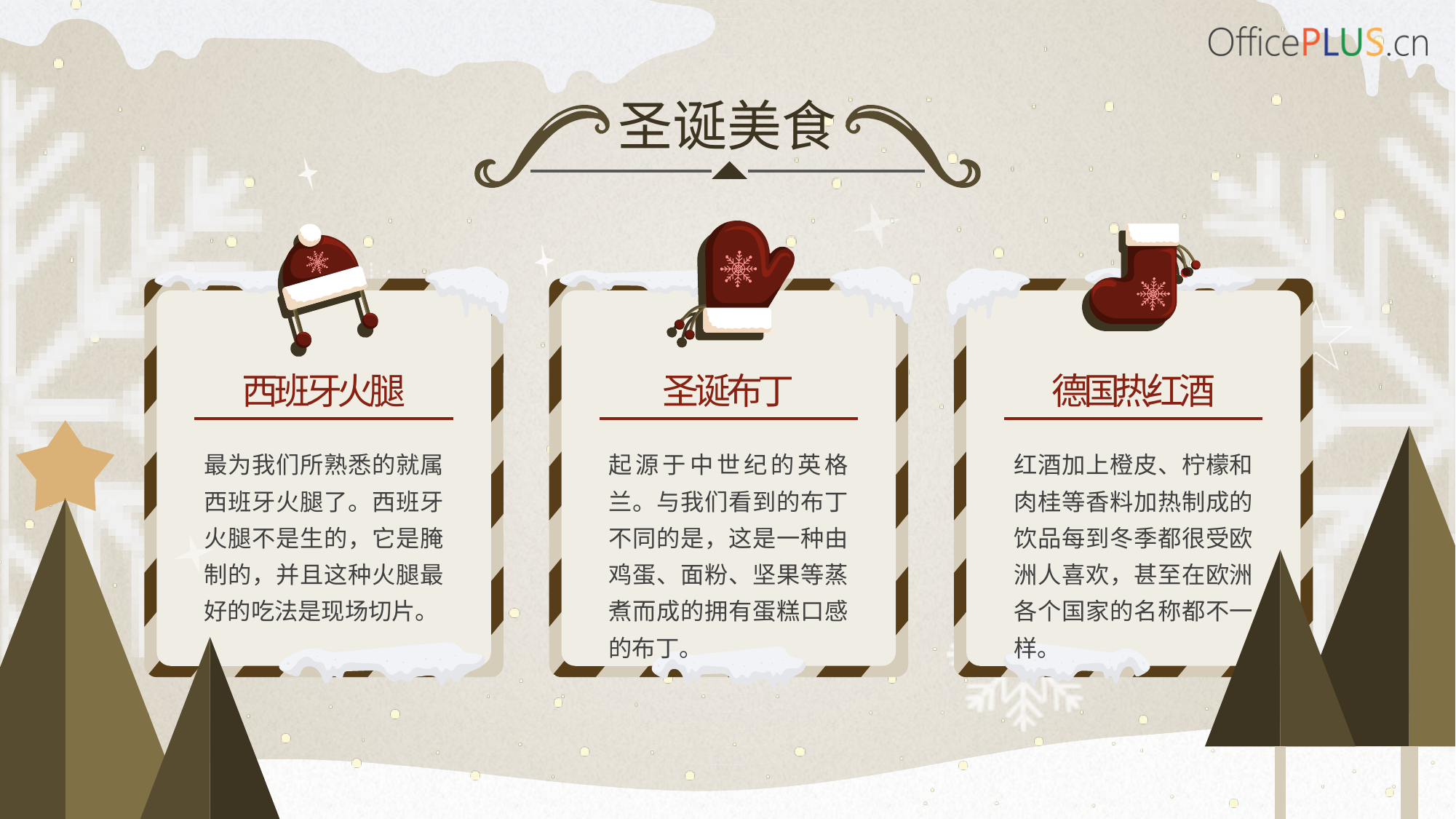

圣诞美食

西班牙火腿
圣诞布丁
德国热红酒

最为我们所熟悉的就属西班牙火腿了。西班牙火腿不是生的，它是腌制的，并且这种火腿最好的吃法是现场切片。
起源于中世纪的英格兰。与我们看到的布丁不同的是，这是一种由鸡蛋、面粉、坚果等蒸煮而成的拥有蛋糕口感的布丁。
红酒加上橙皮、柠檬和肉桂等香料加热制成的饮品每到冬季都很受欧洲人喜欢，甚至在欧洲各个国家的名称都不一样。